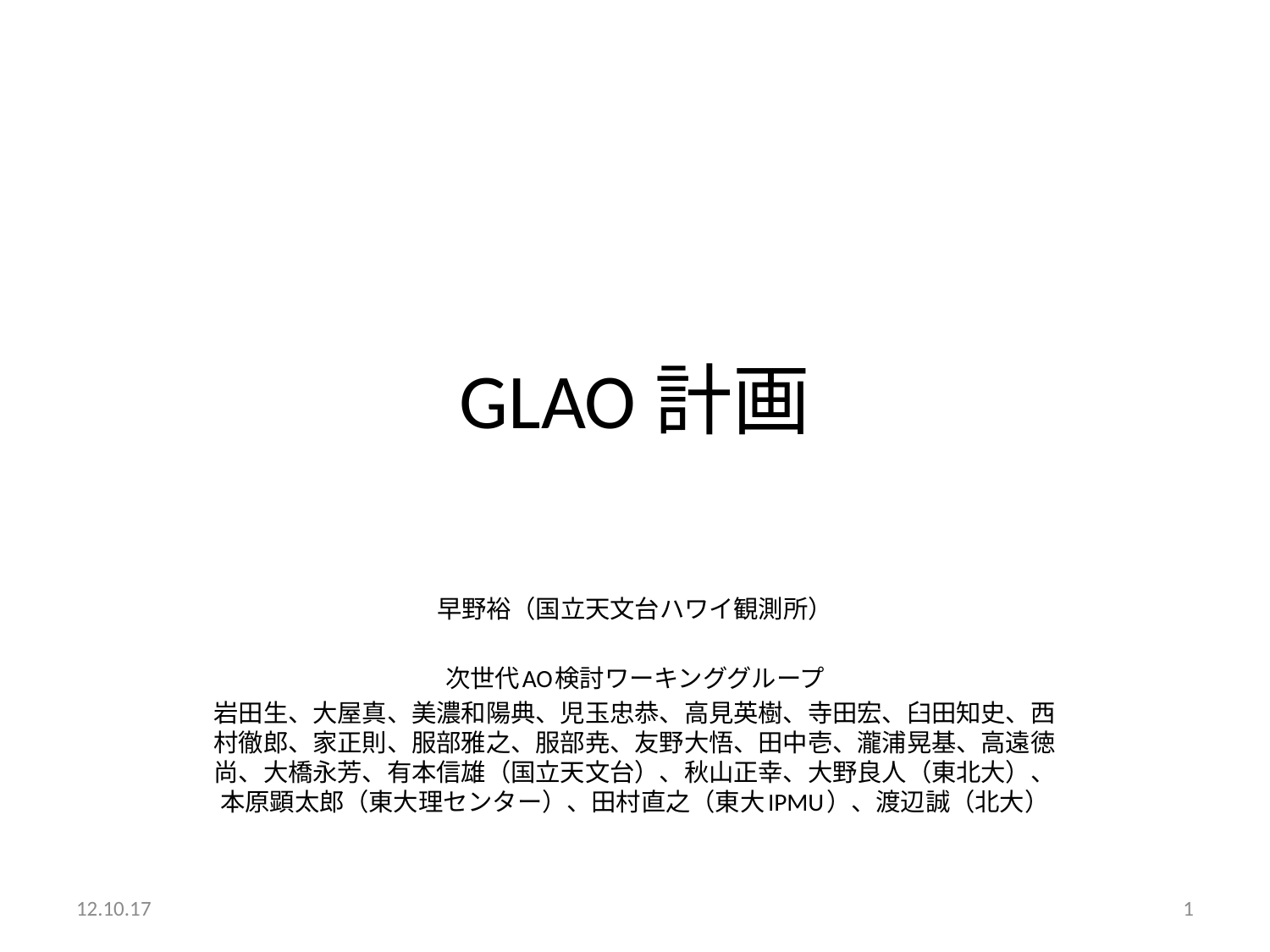

# GLAO計画
早野裕（国立天文台ハワイ観測所）

次世代AO検討ワーキンググループ
岩田生、大屋真、美濃和陽典、児玉忠恭、高見英樹、寺田宏、臼田知史、西村徹郎、家正則、服部雅之、服部尭、友野大悟、田中壱、瀧浦晃基、高遠徳尚、大橋永芳、有本信雄（国立天文台）、秋山正幸、大野良人（東北大）、本原顕太郎（東大理センター）、田村直之（東大IPMU）、渡辺誠（北大）
12.10.17
1